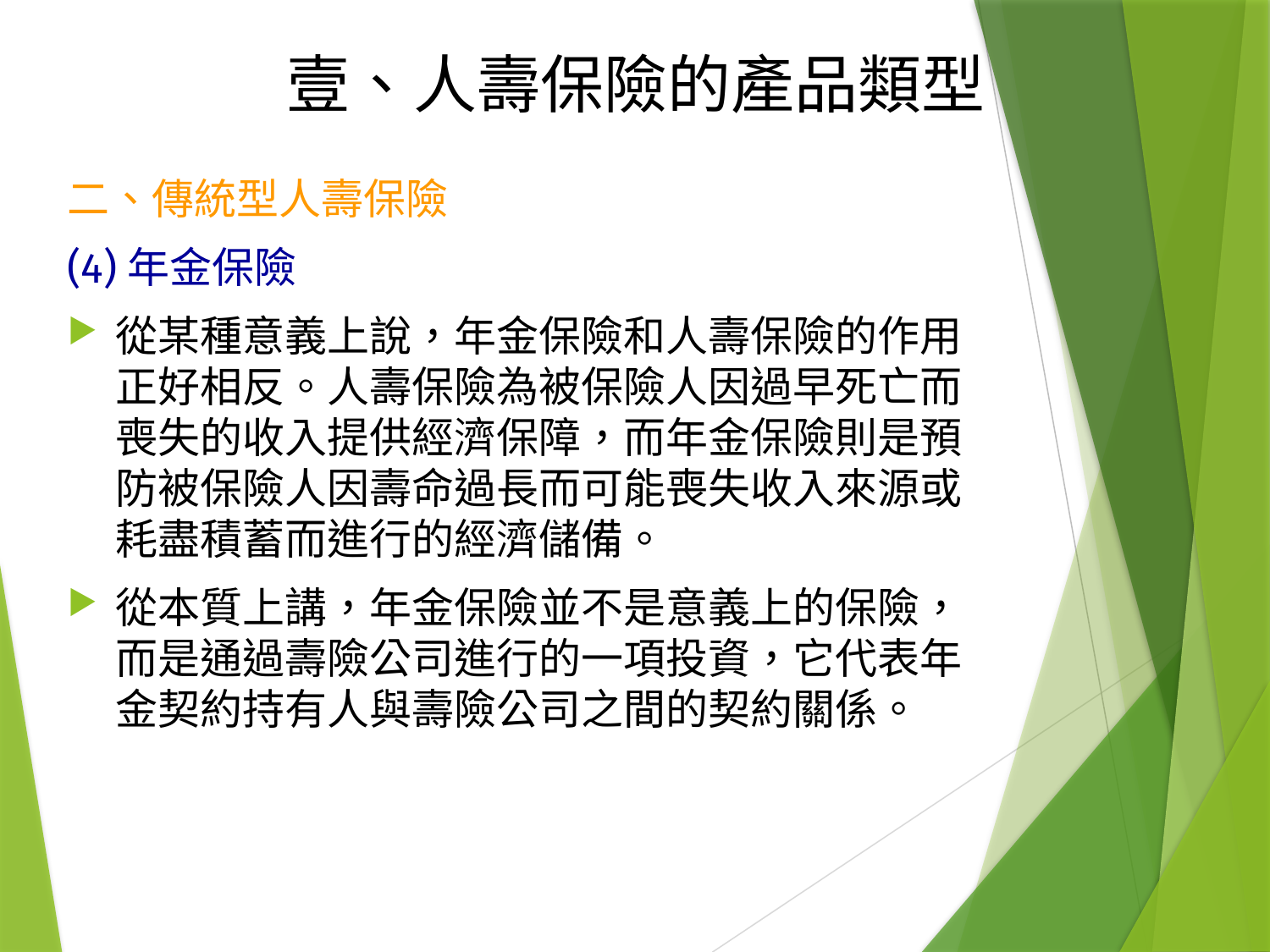

壹、人壽保險的產品類型
二、傳統型人壽保險
(4)年金保險
從某種意義上說，年金保險和人壽保險的作用正好相反。人壽保險為被保險人因過早死亡而喪失的收入提供經濟保障，而年金保險則是預防被保險人因壽命過長而可能喪失收入來源或耗盡積蓄而進行的經濟儲備。
從本質上講，年金保險並不是意義上的保險，而是通過壽險公司進行的一項投資，它代表年金契約持有人與壽險公司之間的契約關係。